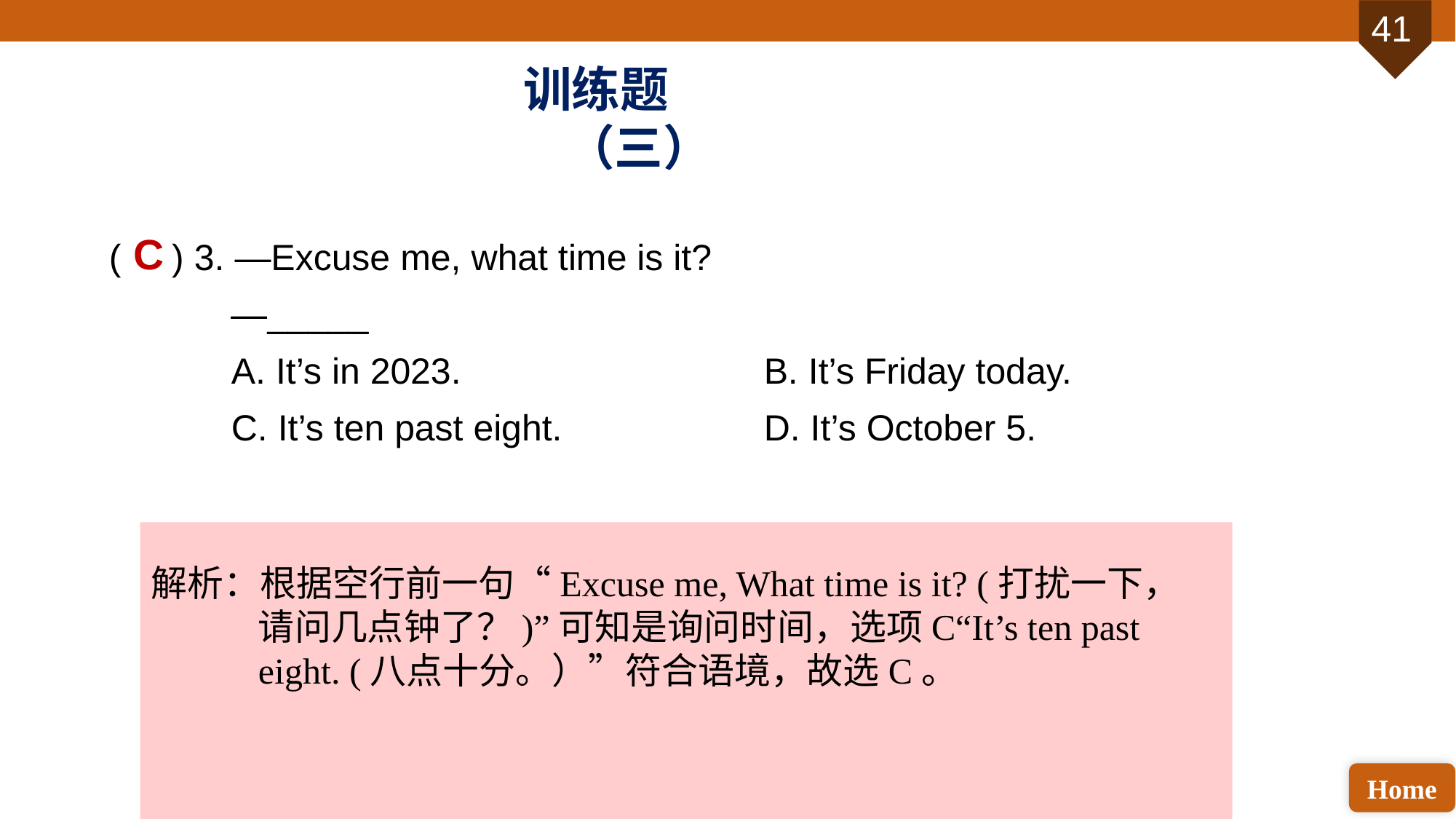

训练题（三）
(     ) 3. —Excuse me, what time is it?
            —_____
            A. It’s in 2023. 			B. It’s Friday today.
            C. It’s ten past eight. 		D. It’s October 5.
C

解析：根据空行前一句“Excuse me, What time is it? (打扰一下，请问几点钟了？)”可知是询问时间，选项C“It’s ten past eight. (八点十分。）”符合语境，故选C。